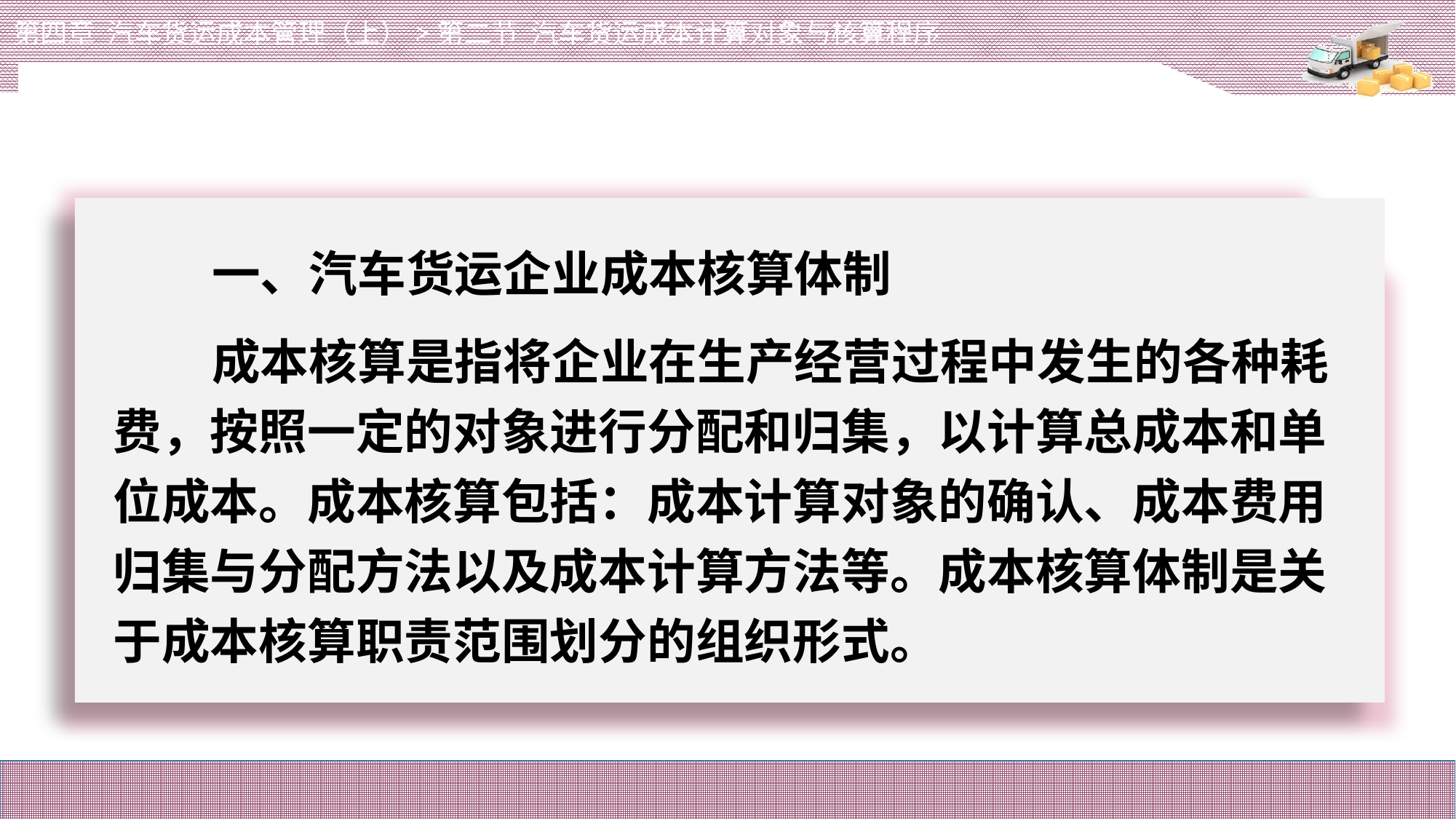

第四章  汽车货运成本管理（上）>第二节  汽车货运成本计算对象与核算程序
# 一、汽车货运企业成本核算体制
成本核算是指将企业在生产经营过程中发生的各种耗费，按照一定的对象进行分配和归集，以计算总成本和单位成本。成本核算包括：成本计算对象的确认、成本费用归集与分配方法以及成本计算方法等。成本核算体制是关于成本核算职责范围划分的组织形式。